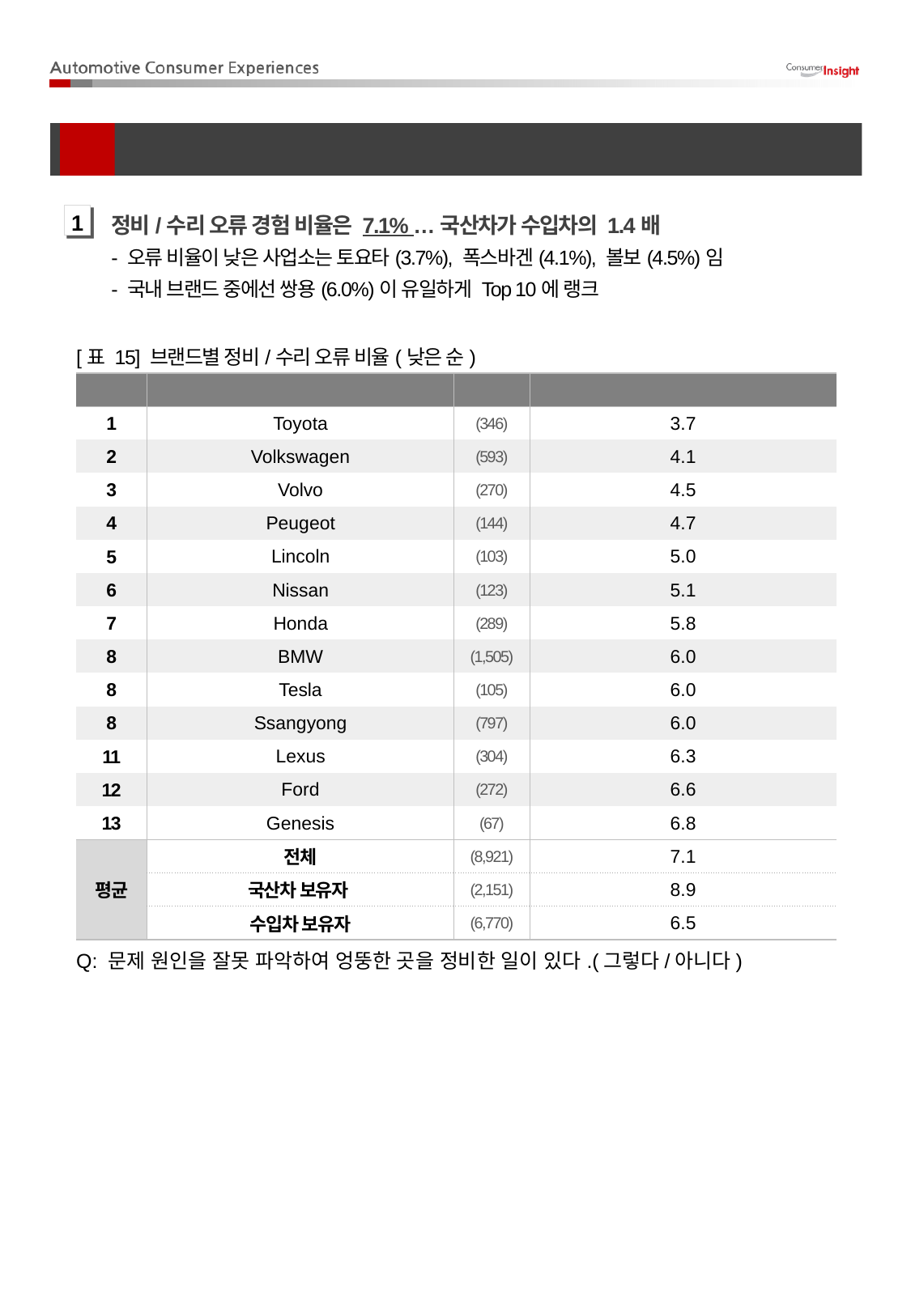

정비결과 확인
04
정비/수리 오류 경험 비율은 7.1% …국산차가 수입차의 1.4배
- 오류 비율이 낮은 사업소는 토요타(3.7%), 폭스바겐(4.1%), 볼보(4.5%)임
- 국내 브랜드 중에선 쌍용(6.0%)이 유일하게 Top 10에 랭크
1
[표 15] 브랜드별 정비/수리 오류 비율(낮은 순)
| Rank | Brand | (N) | 오 정비/수리 비율(%) |
| --- | --- | --- | --- |
| 1 | Toyota | (346) | 3.7 |
| 2 | Volkswagen | (593) | 4.1 |
| 3 | Volvo | (270) | 4.5 |
| 4 | Peugeot | (144) | 4.7 |
| 5 | Lincoln | (103) | 5.0 |
| 6 | Nissan | (123) | 5.1 |
| 7 | Honda | (289) | 5.8 |
| 8 | BMW | (1,505) | 6.0 |
| 8 | Tesla | (105) | 6.0 |
| 8 | Ssangyong | (797) | 6.0 |
| 11 | Lexus | (304) | 6.3 |
| 12 | Ford | (272) | 6.6 |
| 13 | Genesis | (67) | 6.8 |
| 평균 | 전체 | (8,921) | 7.1 |
|  | 국산차 보유자 | (2,151) | 8.9 |
|  | 수입차 보유자 | (6,770) | 6.5 |
Q: 문제 원인을 잘못 파악하여 엉뚱한 곳을 정비한 일이 있다.(그렇다/아니다)